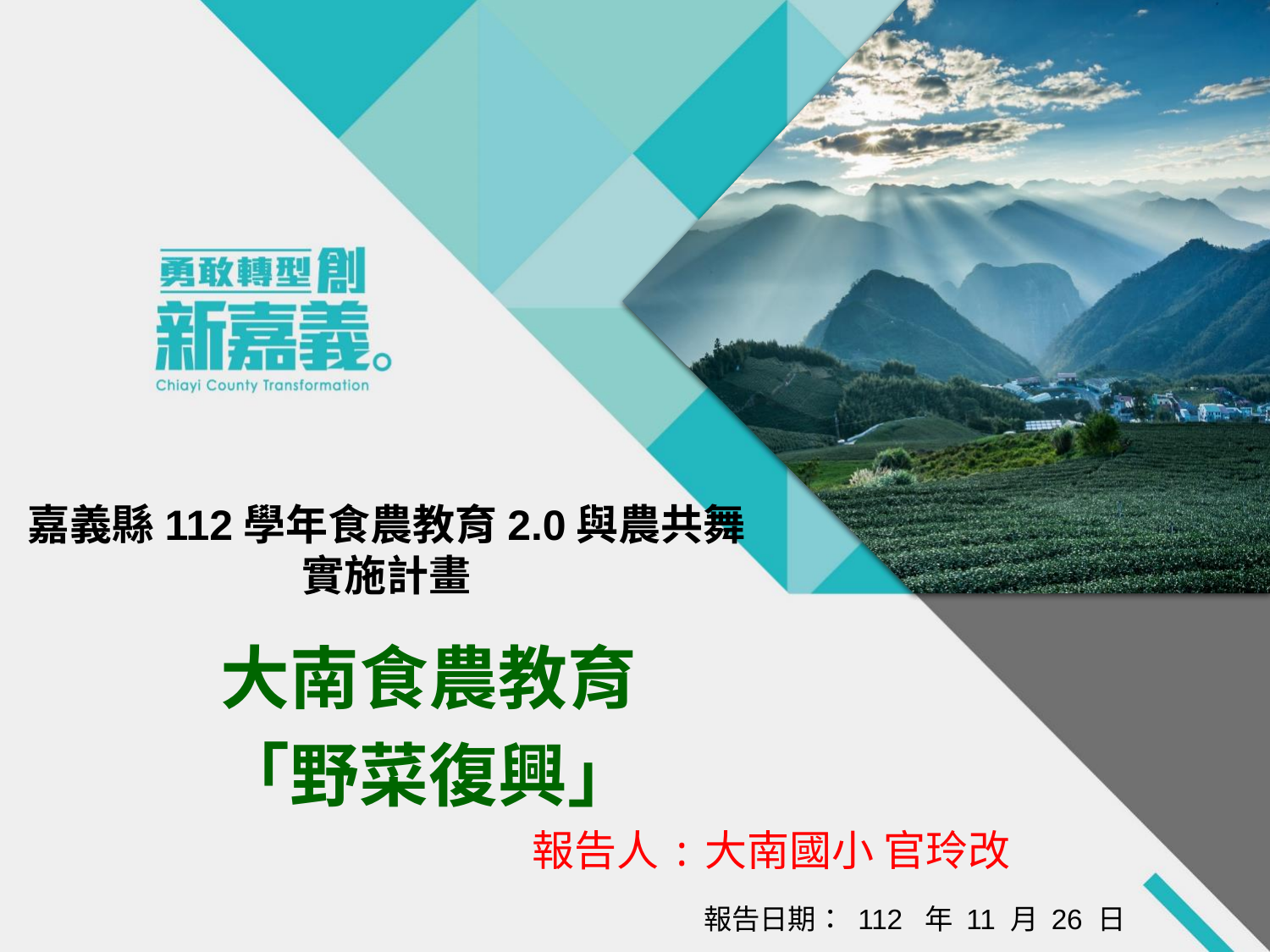

# 嘉義縣112學年食農教育2.0與農共舞實施計畫
大南食農教育
「野菜復興」
報告人:大南國小 官玲改
報告日期： 112  年 11 月 26 日